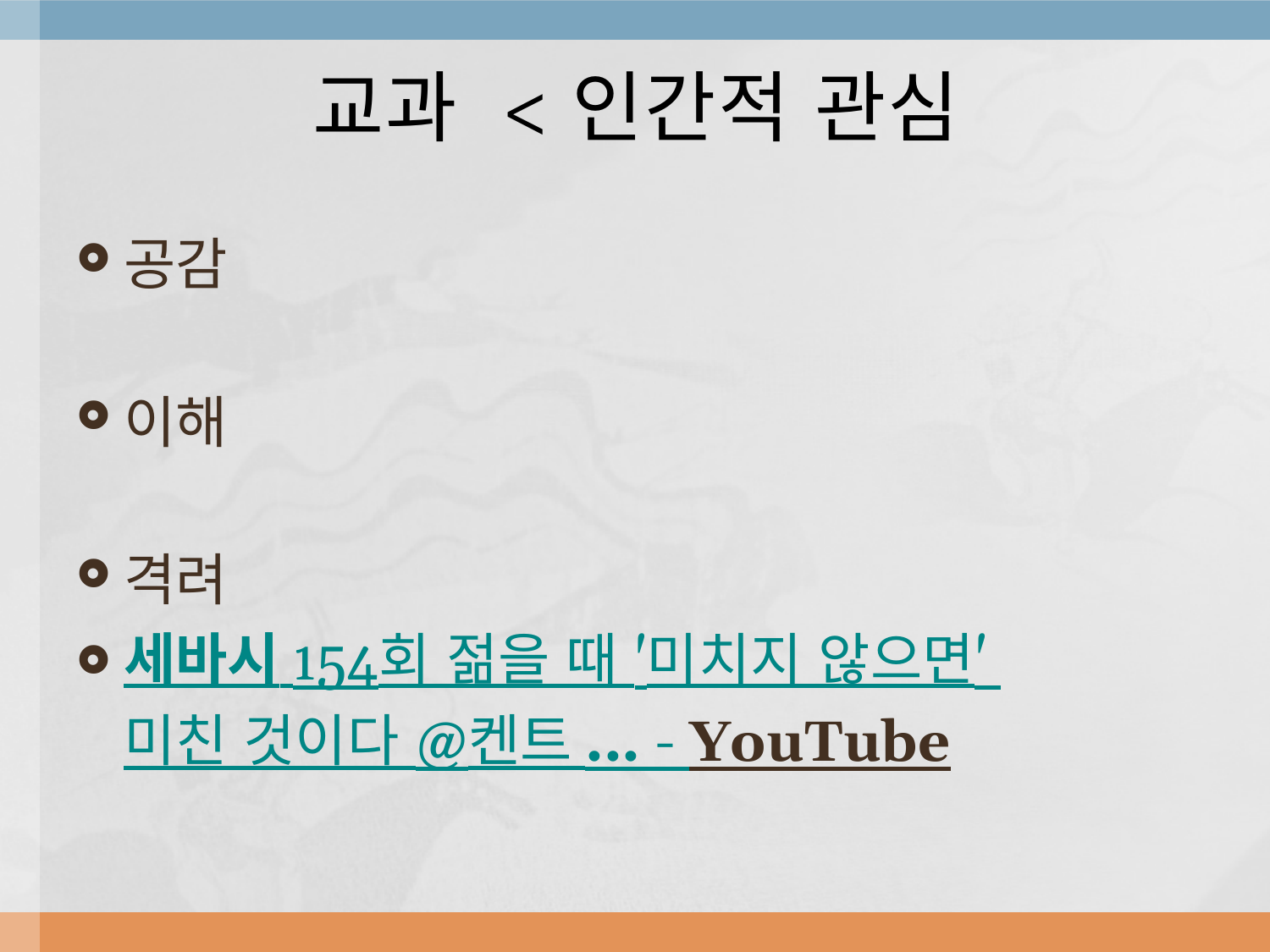

# 교과 <인간적 관심
공감

이해

격려
세바시 154회 젊을 때 '미치지 않으면' 미친 것이다 @켄트 ... - YouTube